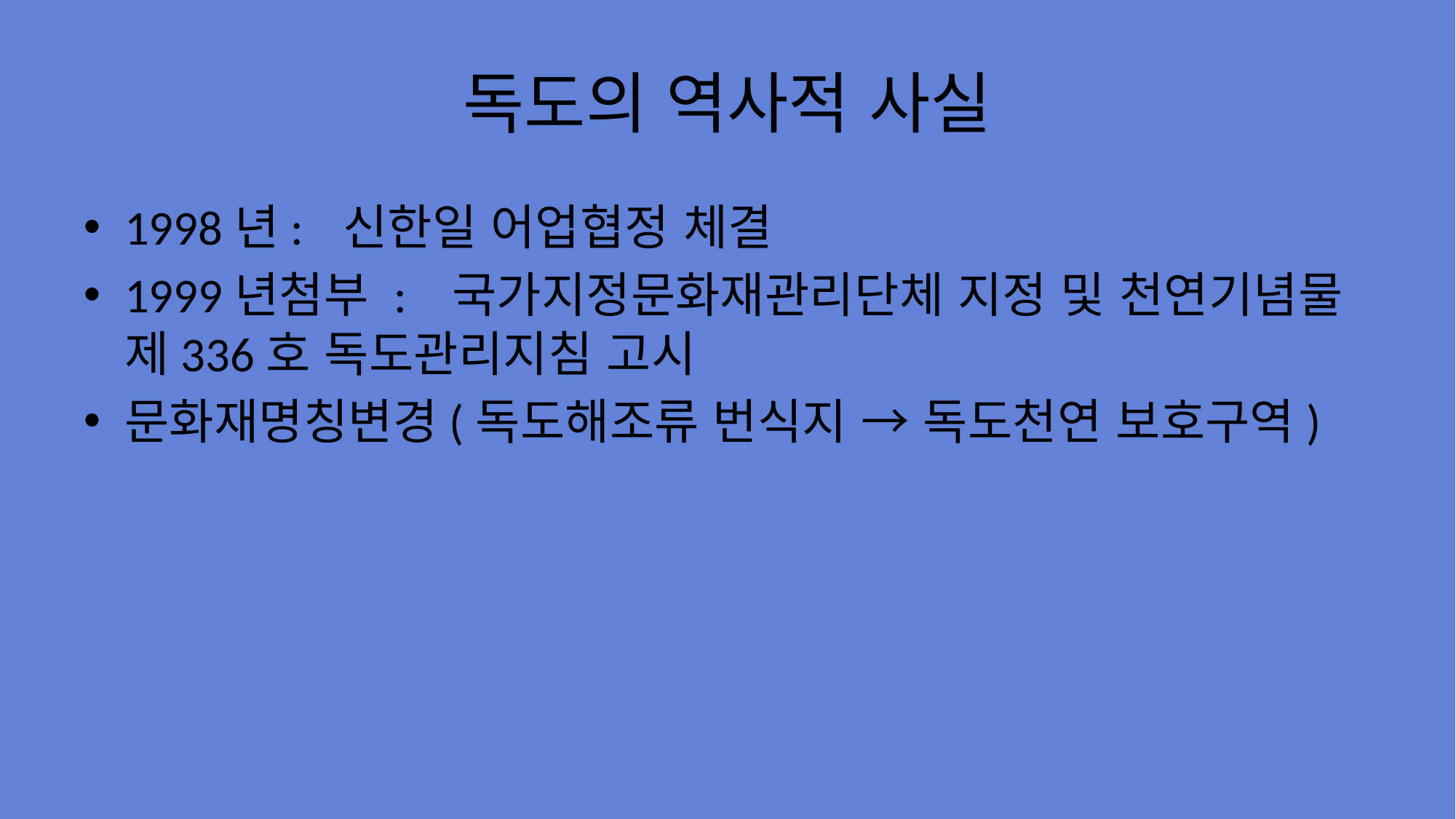

# 독도의 역사적 사실
1998년:	신한일 어업협정 체결
1999년첨부 :	국가지정문화재관리단체 지정 및 천연기념물 제336호 독도관리지침 고시
문화재명칭변경(독도해조류 번식지 → 독도천연 보호구역)